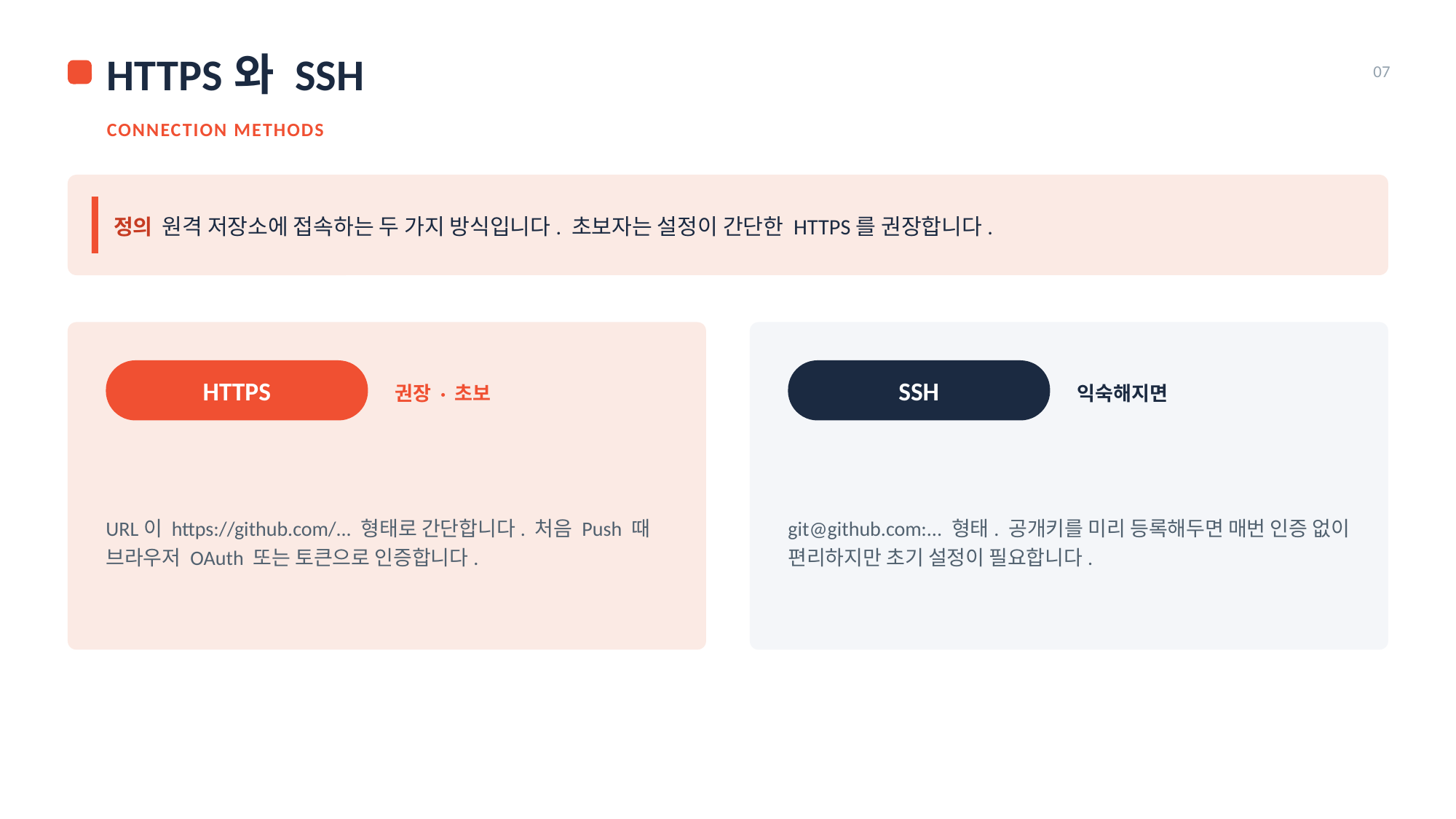

HTTPS와 SSH
07

CONNECTION METHODS

정의  원격 저장소에 접속하는 두 가지 방식입니다. 초보자는 설정이 간단한 HTTPS를 권장합니다.

HTTPS

SSH
권장 · 초보
익숙해지면
URL이 https://github.com/... 형태로 간단합니다. 처음 Push 때 브라우저 OAuth 또는 토큰으로 인증합니다.
git@github.com:... 형태. 공개키를 미리 등록해두면 매번 인증 없이 편리하지만 초기 설정이 필요합니다.